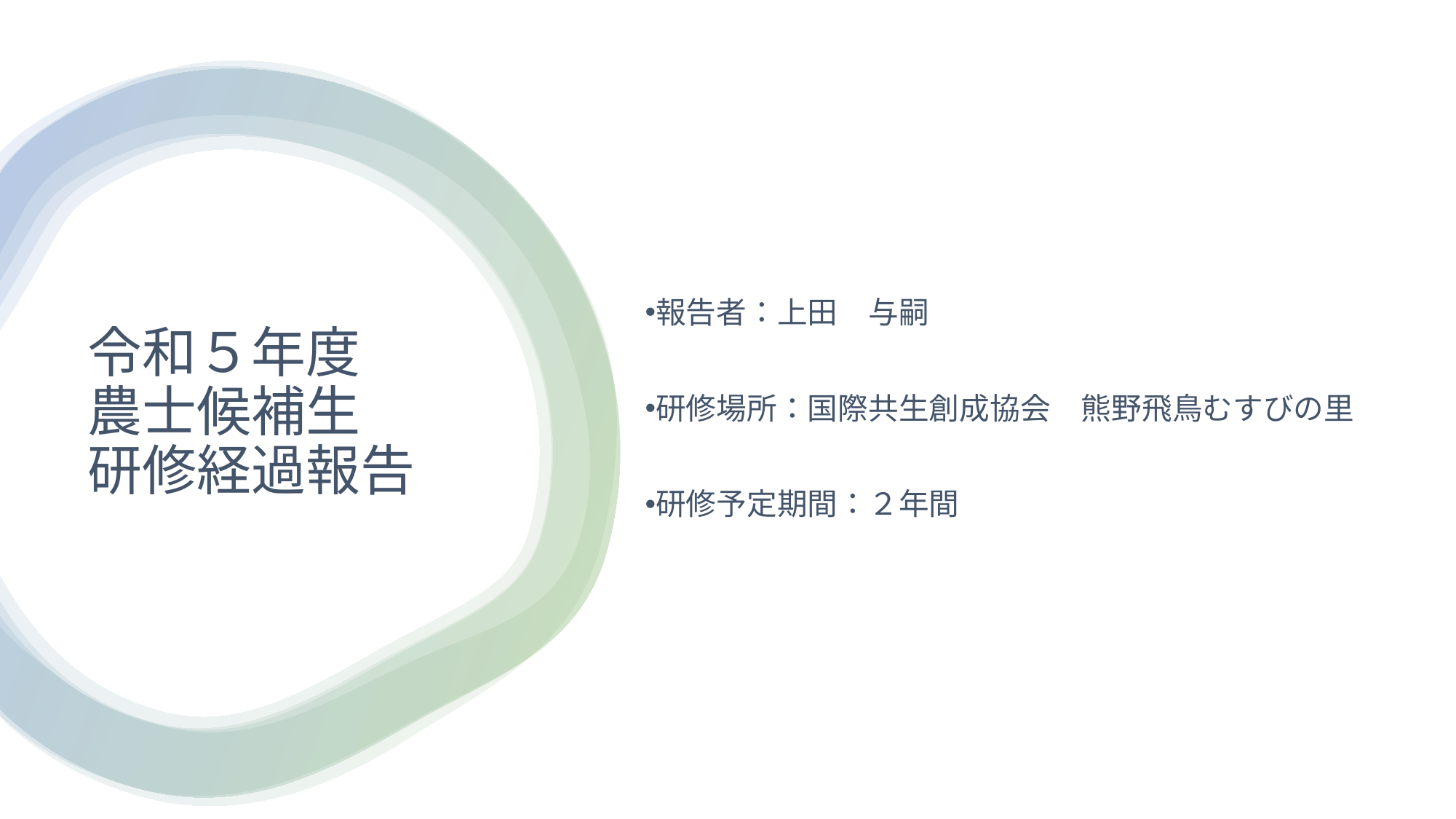

報告者：上田　与嗣

研修場所：国際共生創成協会　熊野飛鳥むすびの里

研修予定期間：２年間
# 令和５年度　 農士候補生 研修経過報告